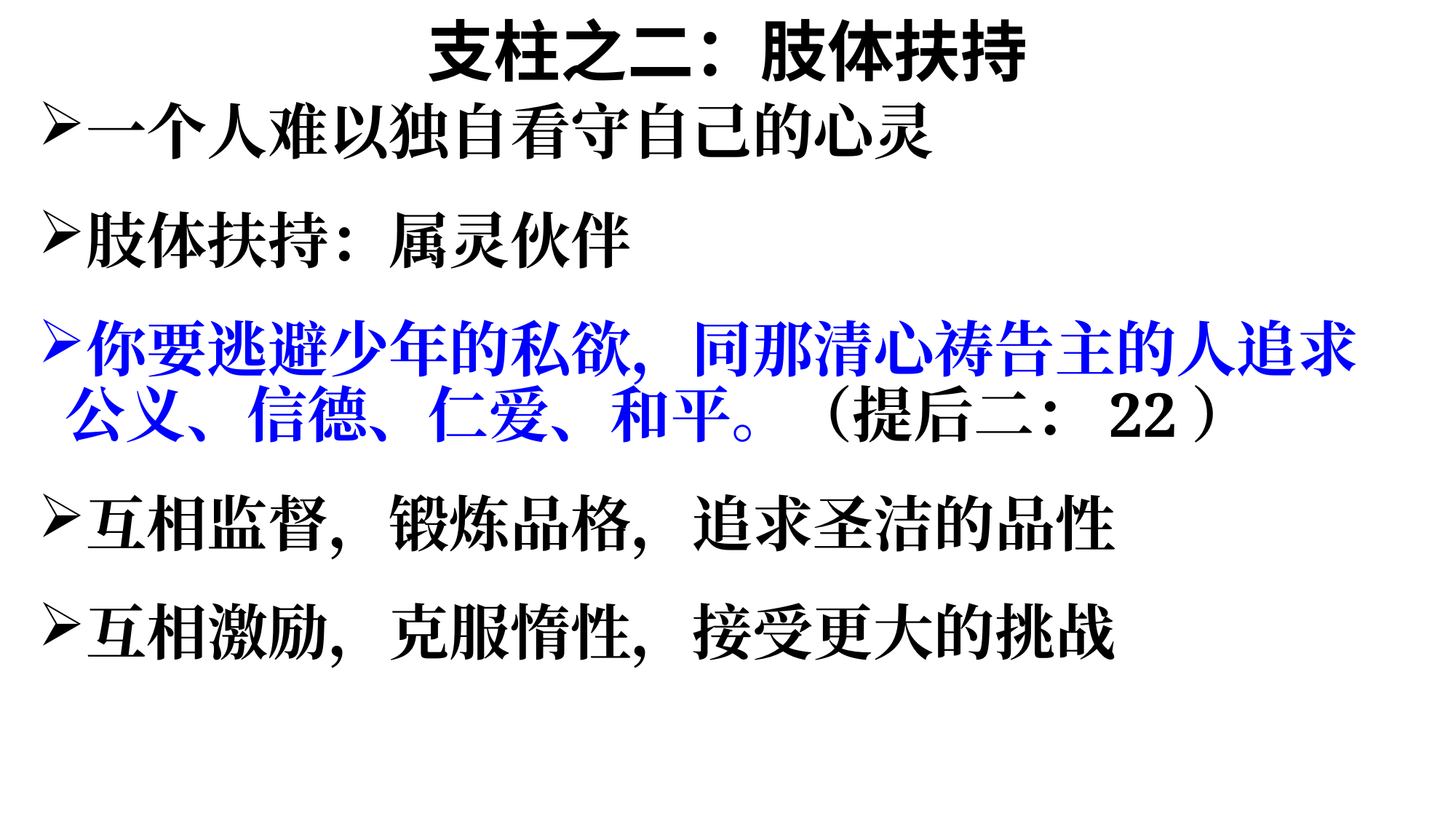

# 支柱之二：肢体扶持
一个人难以独自看守自己的心灵

肢体扶持：属灵伙伴

你要逃避少年的私欲，同那清心祷告主的人追求公义、信德、仁爱、和平。（提后二：22）

互相监督，锻炼品格，追求圣洁的品性

互相激励，克服惰性，接受更大的挑战